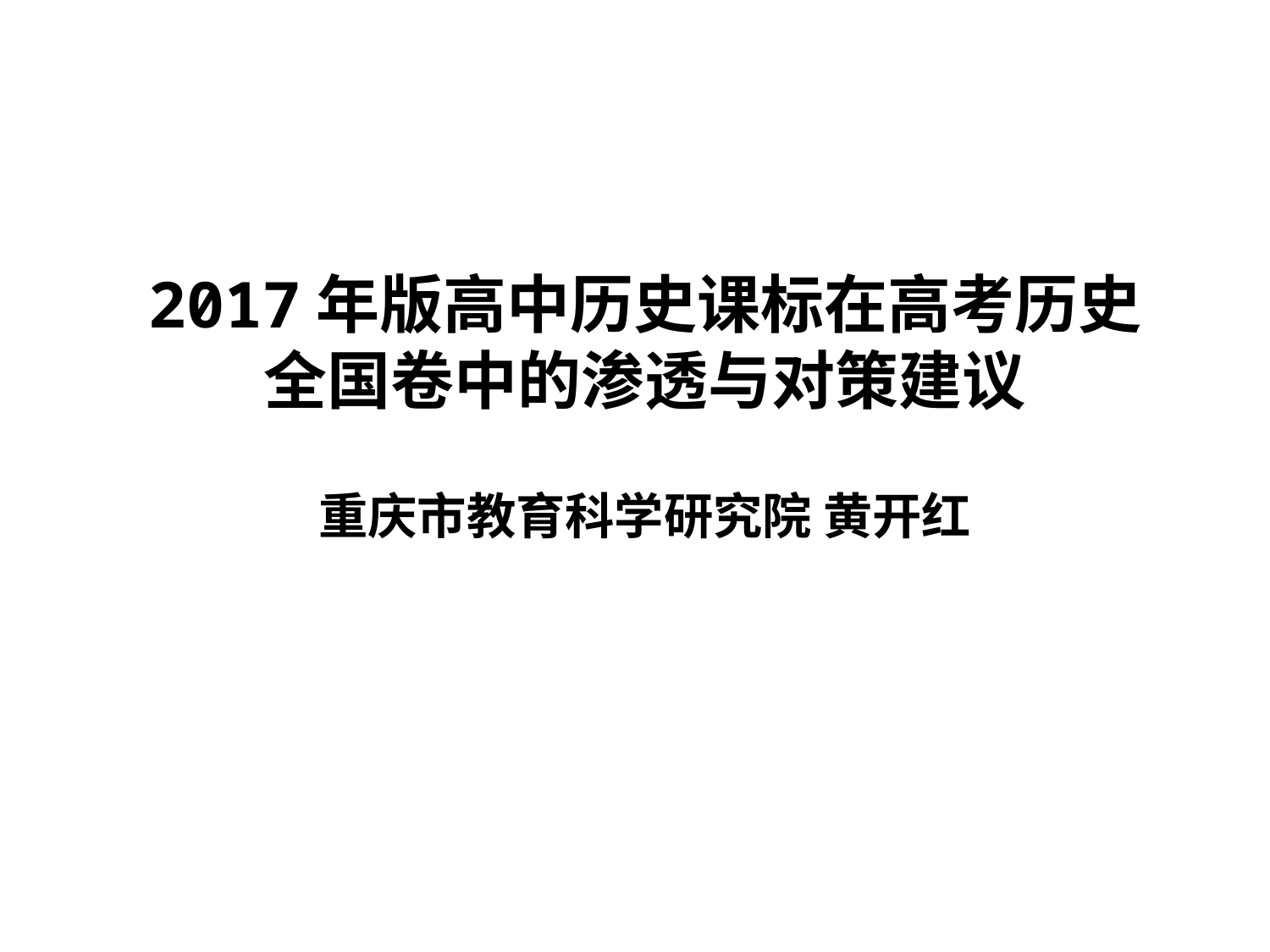

2017年版高中历史课标在高考历史全国卷中的渗透与对策建议

重庆市教育科学研究院 黄开红